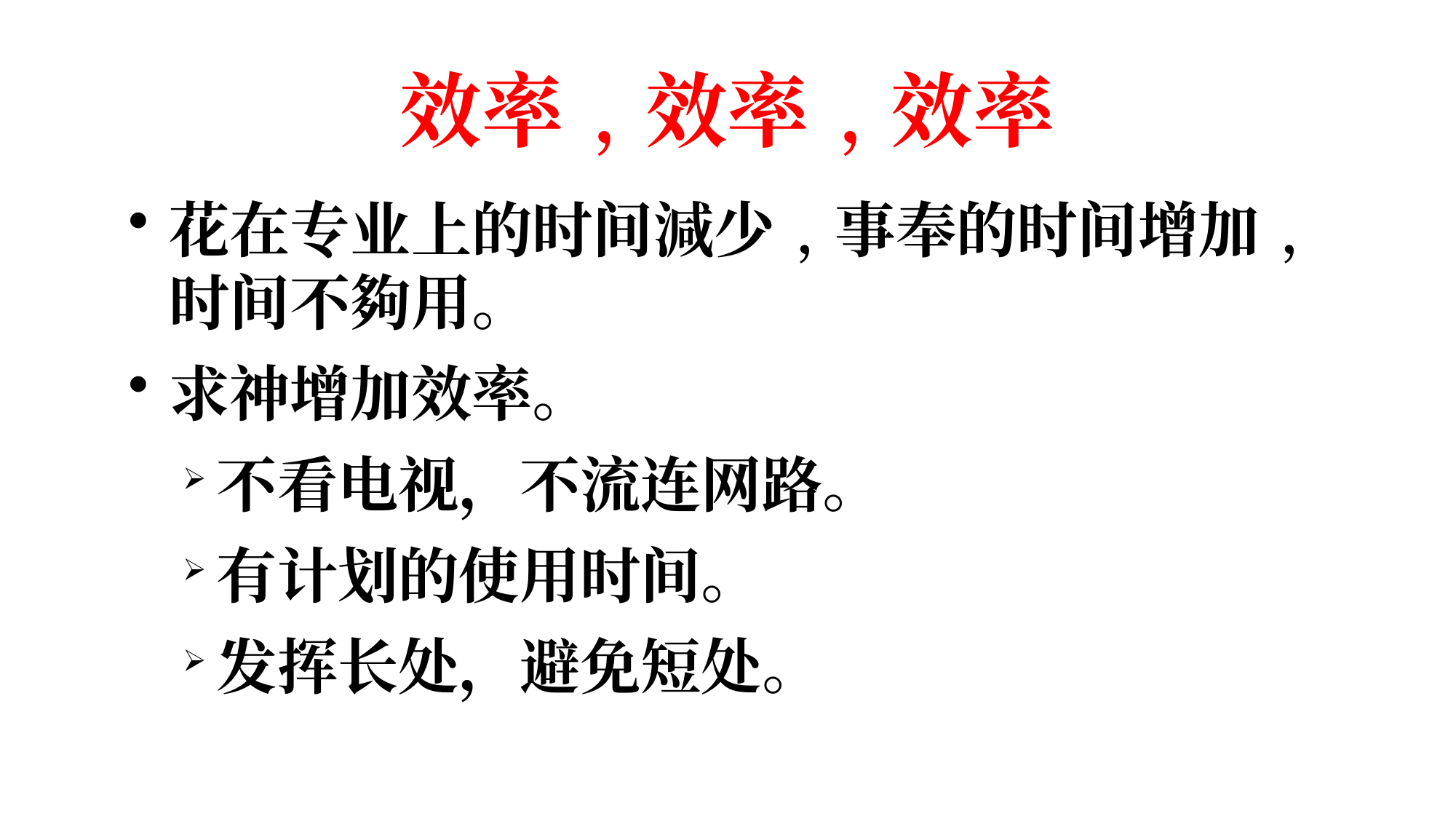

效率﹐效率﹐效率
花在专业上的时间減少﹐事奉的时间增加﹐时间不夠用。
求神增加效率。
不看电视，不流连网路。
有计划的使用时间。
发挥长处，避免短处。